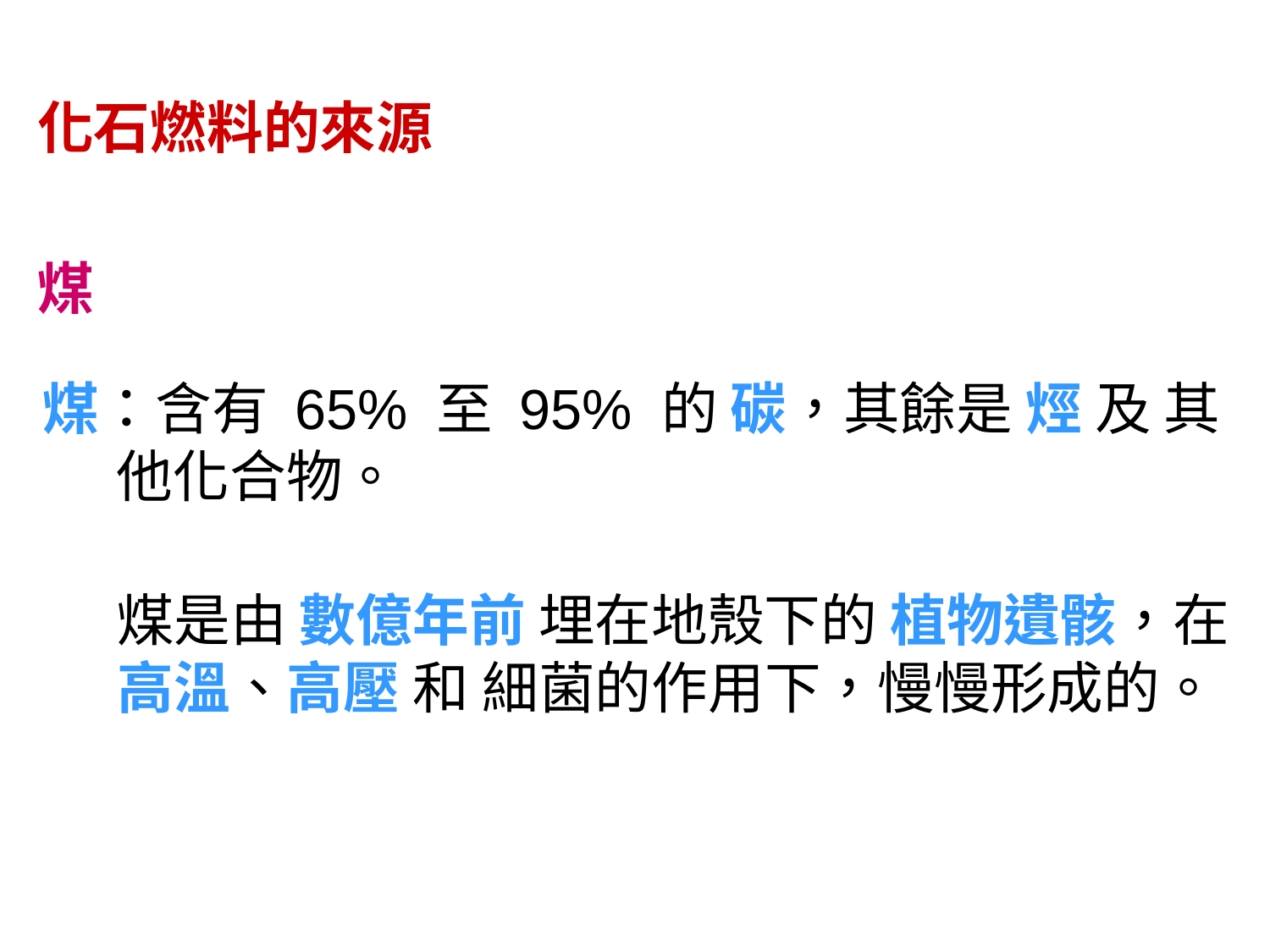

化石燃料的來源
煤
煤：含有 65% 至 95% 的 碳，其餘是 烴 及 其他化合物。
煤是由 數億年前 埋在地殼下的 植物遺骸，在 高溫、高壓 和 細菌的作用下，慢慢形成的。